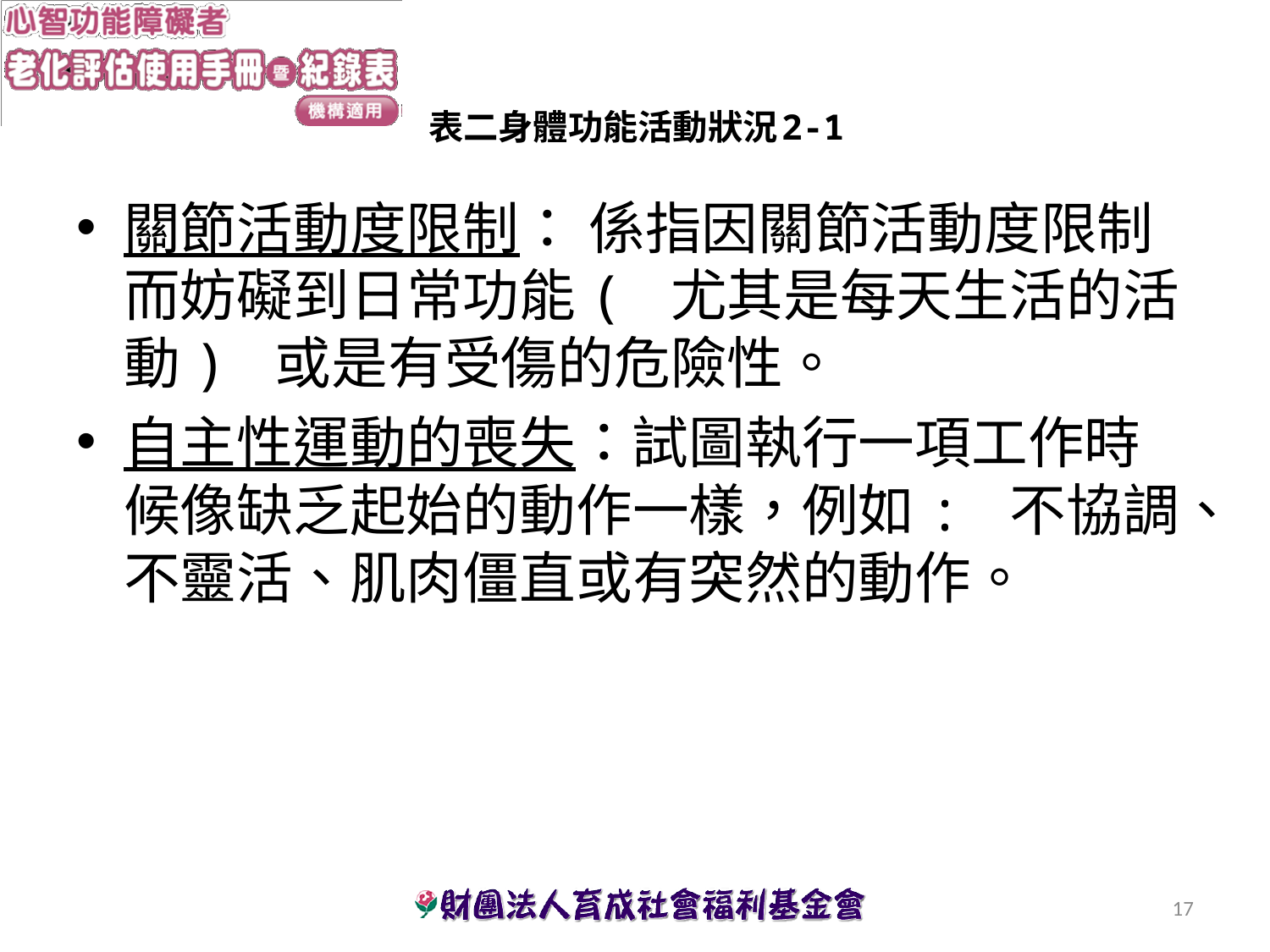

# 表二身體功能活動狀況2-1
關節活動度限制： 係指因關節活動度限制而妨礙到日常功能( 尤其是每天生活的活動) 或是有受傷的危險性。
自主性運動的喪失：試圖執行一項工作時候像缺乏起始的動作一樣，例如: 不協調、不靈活、肌肉僵直或有突然的動作。
17